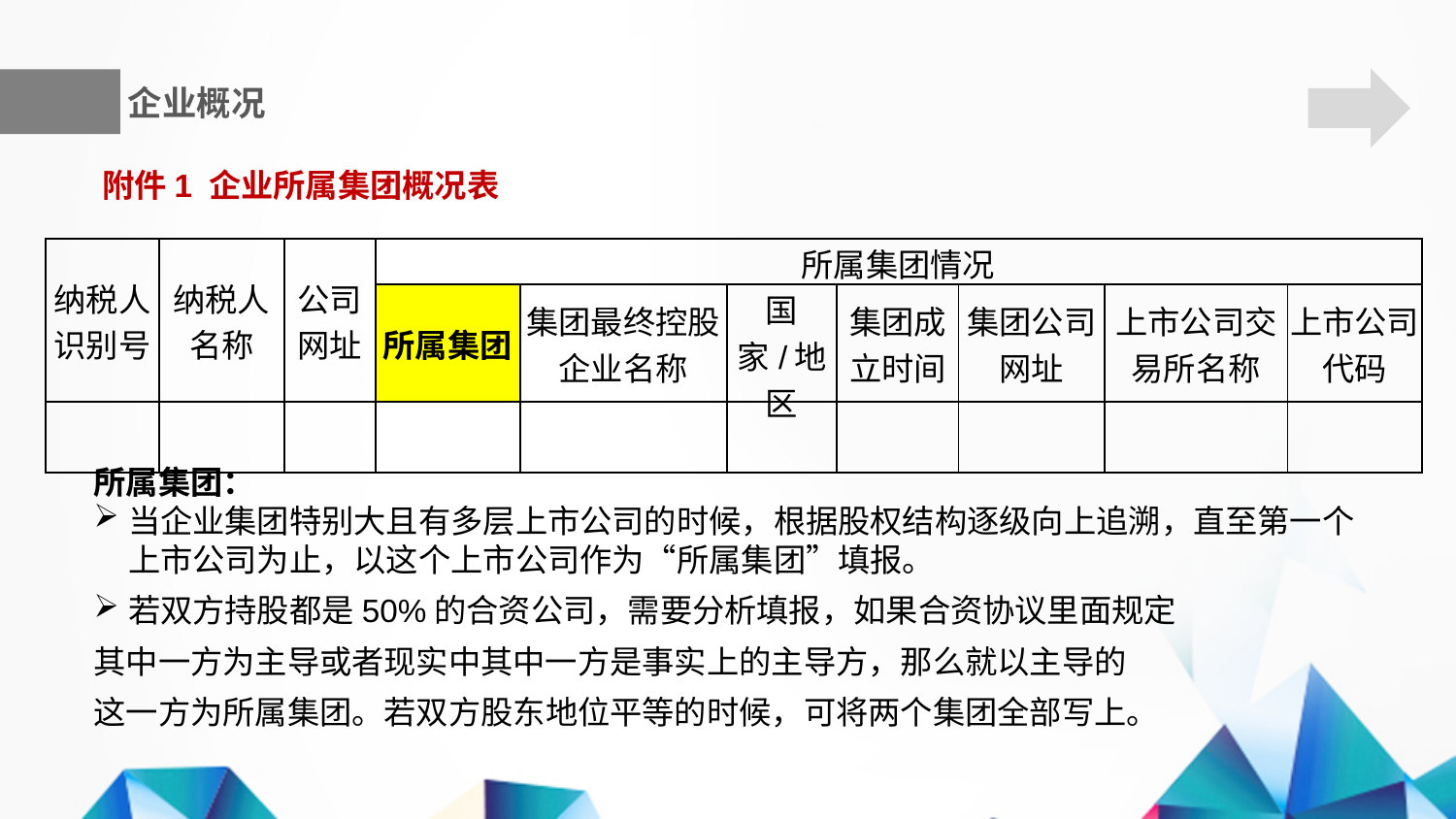

企业概况

附件1 企业所属集团概况表
| 纳税人识别号 | 纳税人名称 | 公司网址 | 所属集团情况 |  |  |  |  |  |  |
| --- | --- | --- | --- | --- | --- | --- | --- | --- | --- |
|  |  |  | 所属集团 | 集团最终控股企业名称 | 国家/地区 | 集团成立时间 | 集团公司网址 | 上市公司交易所名称 | 上市公司代码 |
|  |  |  |  |  |  |  |  |  |  |
所属集团：
当企业集团特别大且有多层上市公司的时候，根据股权结构逐级向上追溯，直至第一个上市公司为止，以这个上市公司作为“所属集团”填报。
若双方持股都是50%的合资公司，需要分析填报，如果合资协议里面规定
其中一方为主导或者现实中其中一方是事实上的主导方，那么就以主导的
这一方为所属集团。若双方股东地位平等的时候，可将两个集团全部写上。